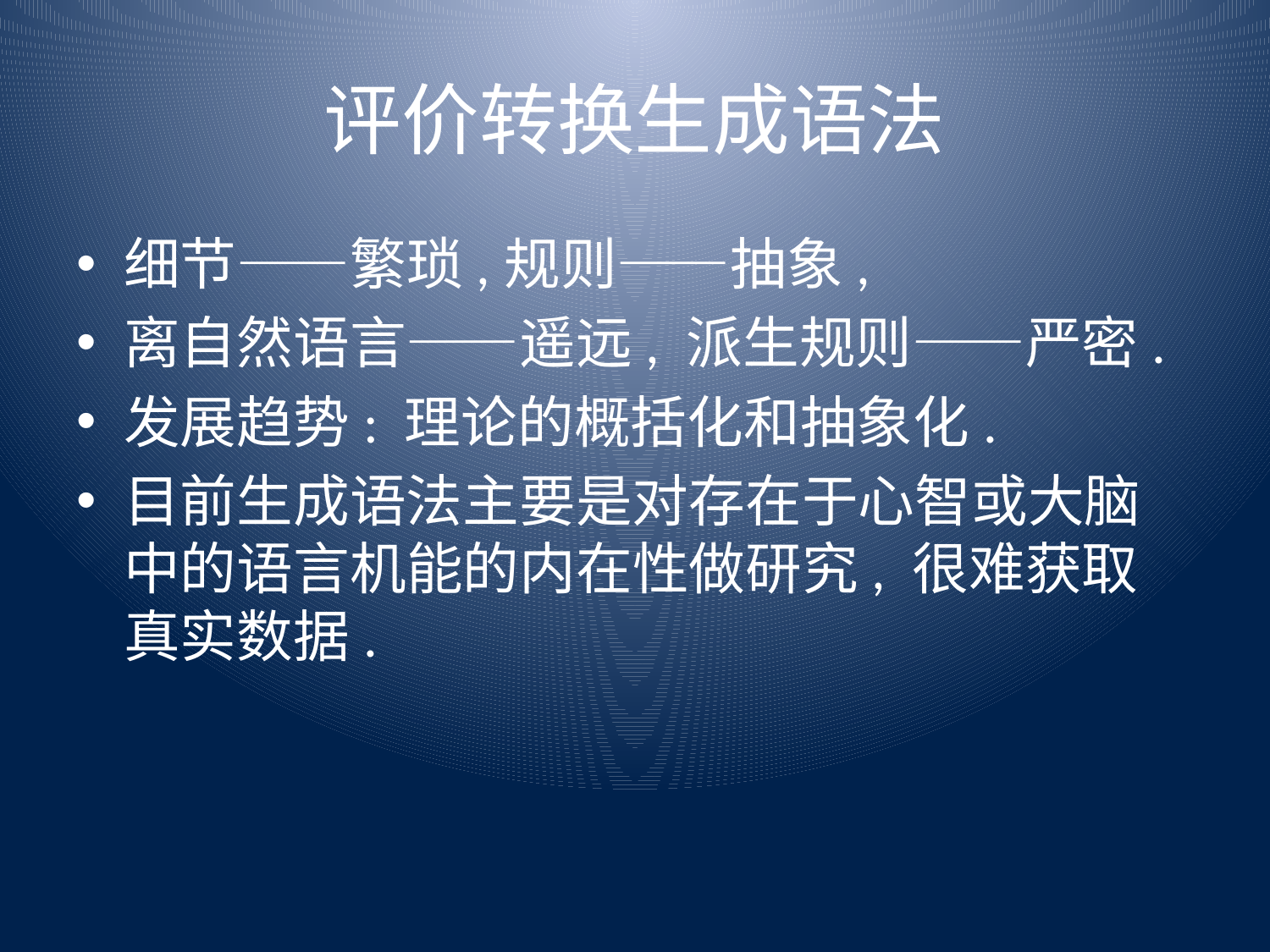

# 评价转换生成语法
细节——繁琐,规则——抽象,
离自然语言——遥远, 派生规则——严密.
发展趋势: 理论的概括化和抽象化.
目前生成语法主要是对存在于心智或大脑中的语言机能的内在性做研究, 很难获取真实数据.